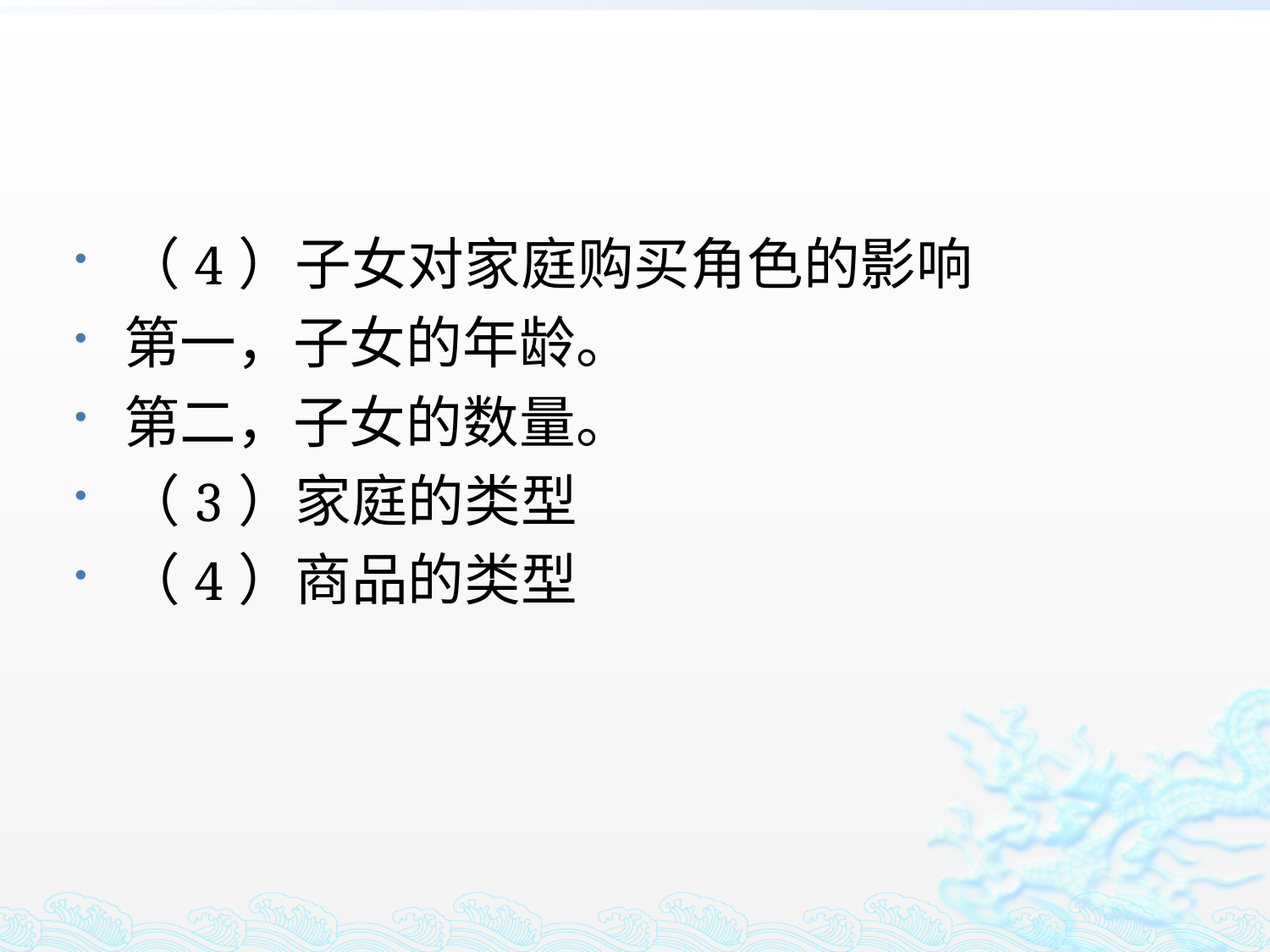

#
（4）子女对家庭购买角色的影响
第一，子女的年龄。
第二，子女的数量。
（3）家庭的类型
（4）商品的类型